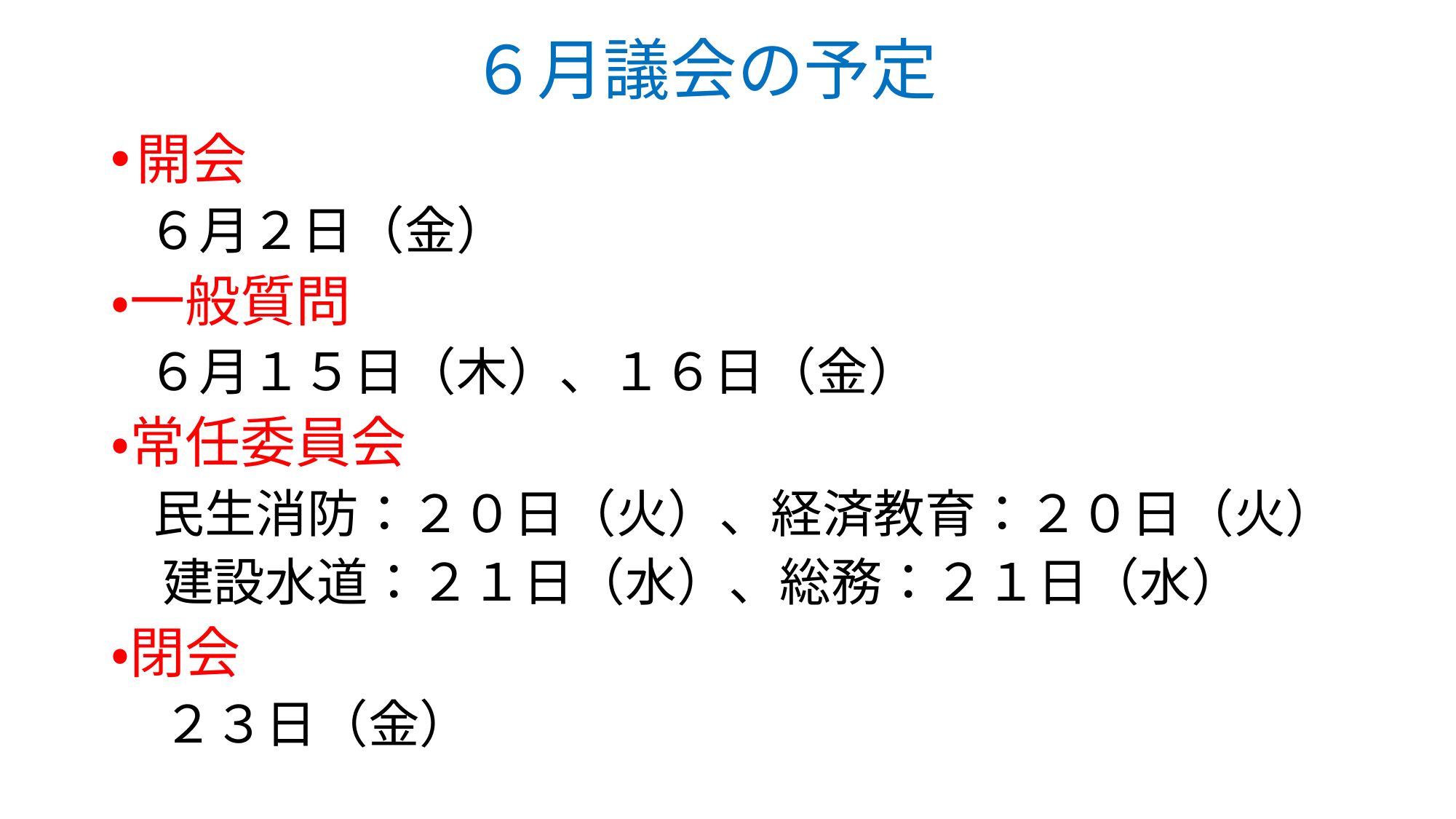

# ６月議会の予定
開会
　６月２日（金）
・一般質問
　６月１５日（木）、１６日（金）
・常任委員会
　民生消防：２０日（火）、経済教育：２０日（火）
　建設水道：２１日（水）、総務：２１日（水）
・閉会
　２３日（金）